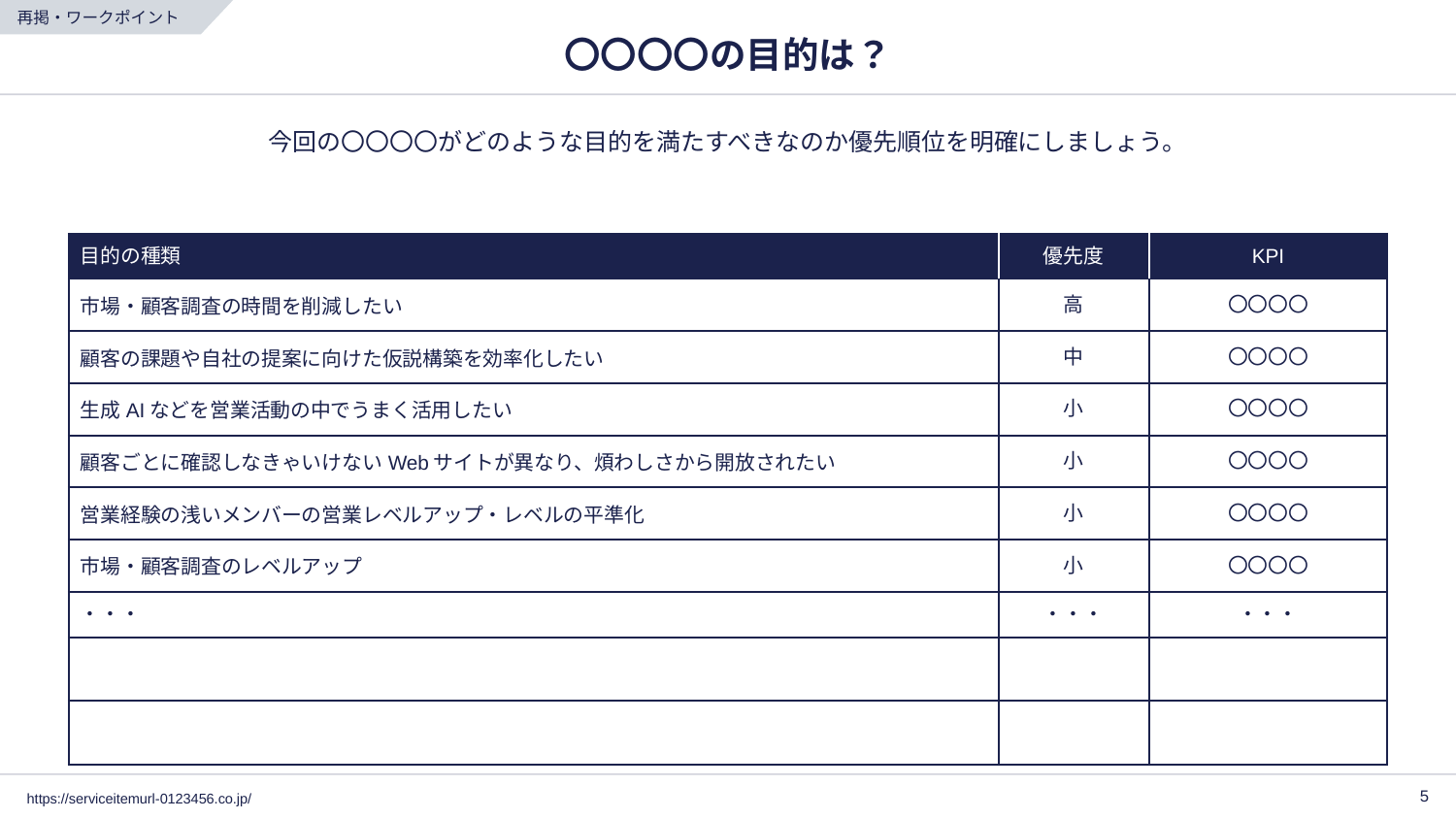

再掲・ワークポイント
# 〇〇〇〇の目的は？
今回の〇〇〇〇がどのような目的を満たすべきなのか優先順位を明確にしましょう。
| 目的の種類 | 優先度 | KPI |
| --- | --- | --- |
| 市場・顧客調査の時間を削減したい | 高 | 〇〇〇〇 |
| 顧客の課題や自社の提案に向けた仮説構築を効率化したい | 中 | 〇〇〇〇 |
| 生成AIなどを営業活動の中でうまく活用したい | 小 | 〇〇〇〇 |
| 顧客ごとに確認しなきゃいけないWebサイトが異なり、煩わしさから開放されたい | 小 | 〇〇〇〇 |
| 営業経験の浅いメンバーの営業レベルアップ・レベルの平準化 | 小 | 〇〇〇〇 |
| 市場・顧客調査のレベルアップ | 小 | 〇〇〇〇 |
| ・・・ | ・・・ | ・・・ |
|  |  |  |
|  |  |  |
5
https://serviceitemurl-0123456.co.jp/